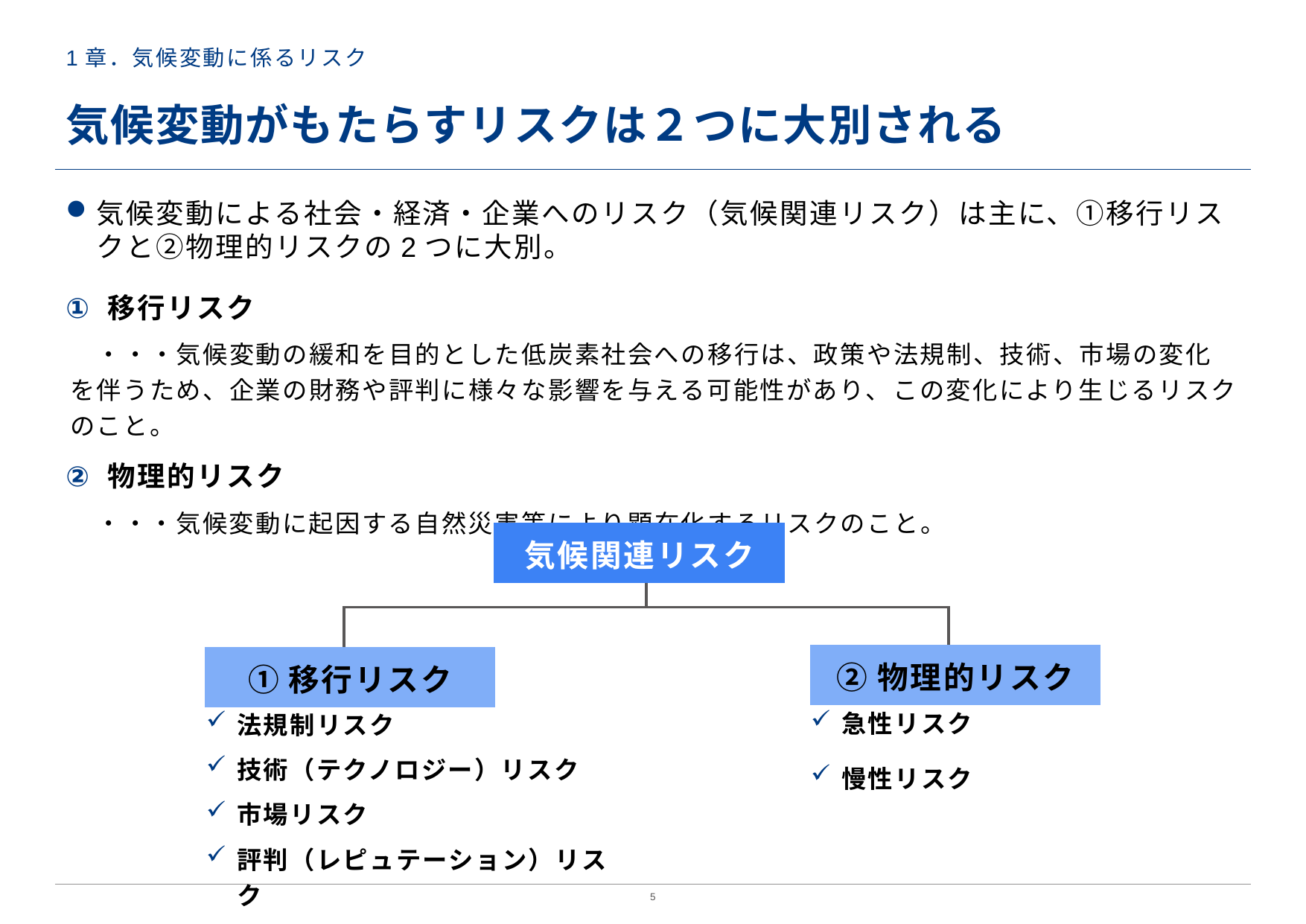

# 1章．気候変動に係るリスク
気候変動がもたらすリスクは２つに大別される
気候変動による社会・経済・企業へのリスク（気候関連リスク）は主に、①移行リスクと②物理的リスクの2つに大別。
移行リスク
　・・・気候変動の緩和を目的とした低炭素社会への移行は、政策や法規制、技術、市場の変化を伴うため、企業の財務や評判に様々な影響を与える可能性があり、この変化により生じるリスクのこと。
物理的リスク
・・・気候変動に起因する自然災害等により顕在化するリスクのこと。
気候関連リスク
②物理的リスク
①移行リスク
急性リスク
慢性リスク
法規制リスク
技術（テクノロジー）リスク
市場リスク
評判（レピュテーション）リスク